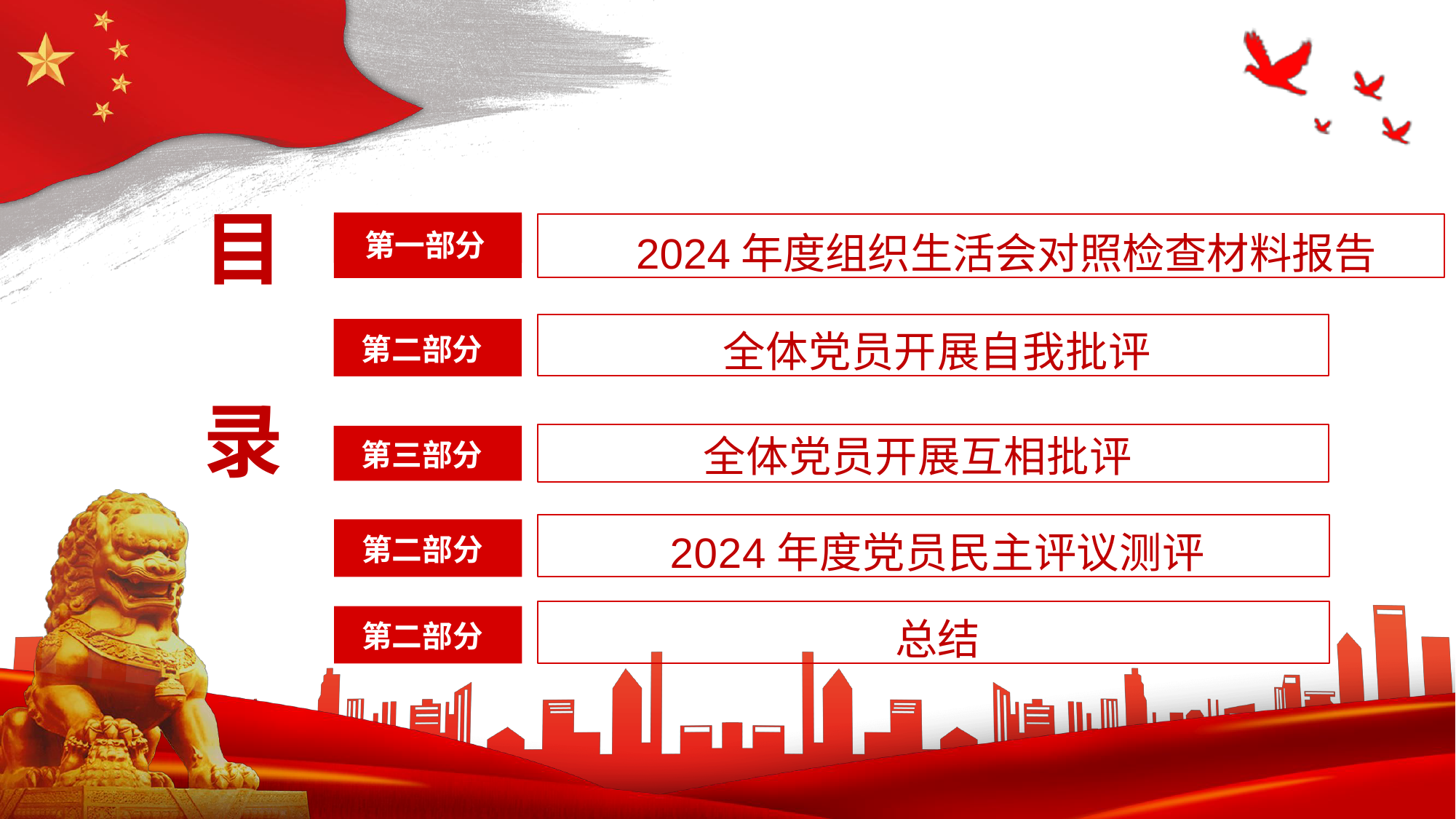

# 目

第一部分
2024年度组织生活会对照检查材料报告
全体党员开展自我批评

第二部分
录

        全体党员开展互相批评
第三部分

2024年度党员民主评议测评

第二部分
总结

第二部分